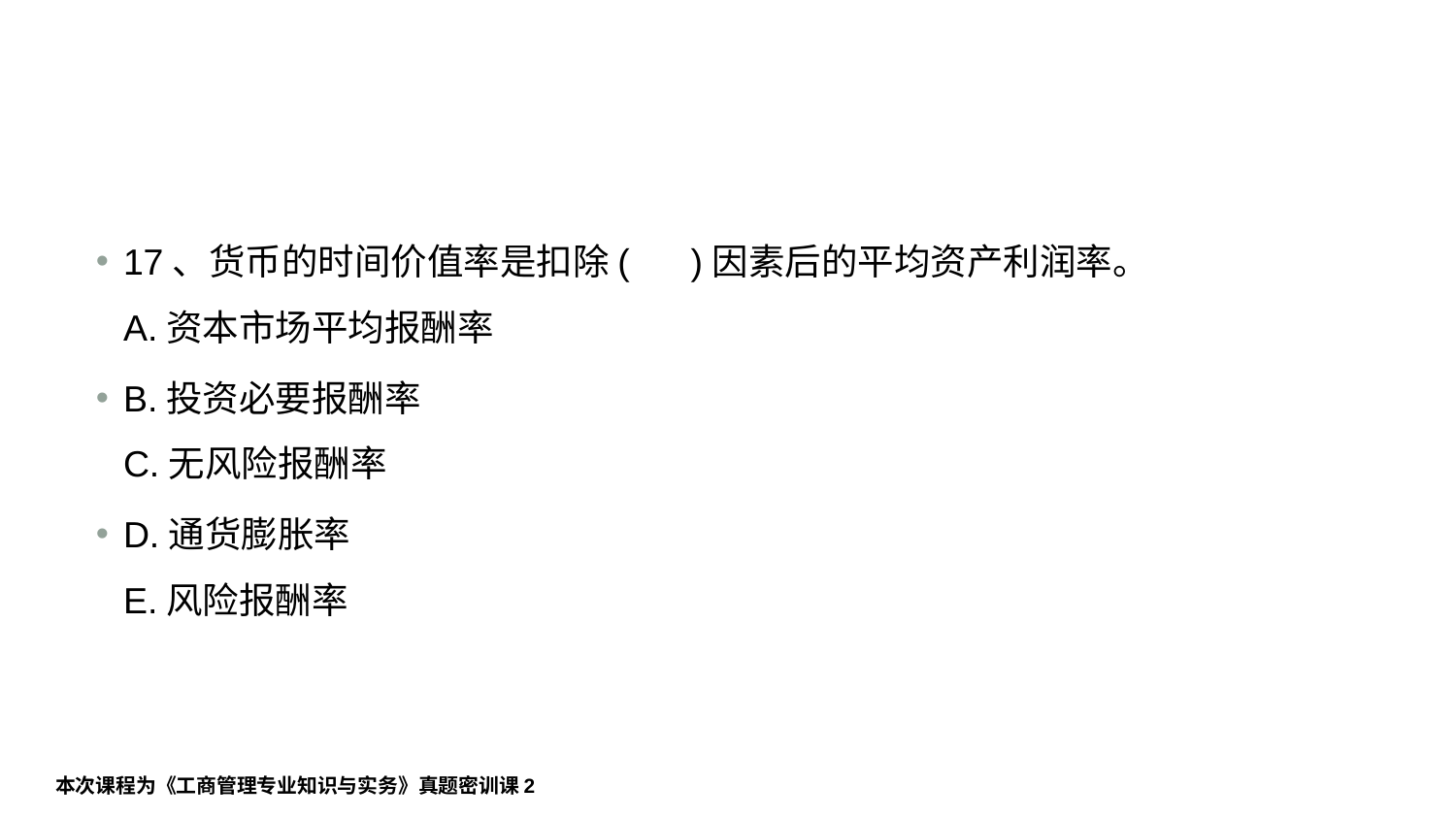

17、货币的时间价值率是扣除(      )因素后的平均资产利润率。
A.资本市场平均报酬率
B.投资必要报酬率
C.无风险报酬率
D.通货膨胀率
E.风险报酬率